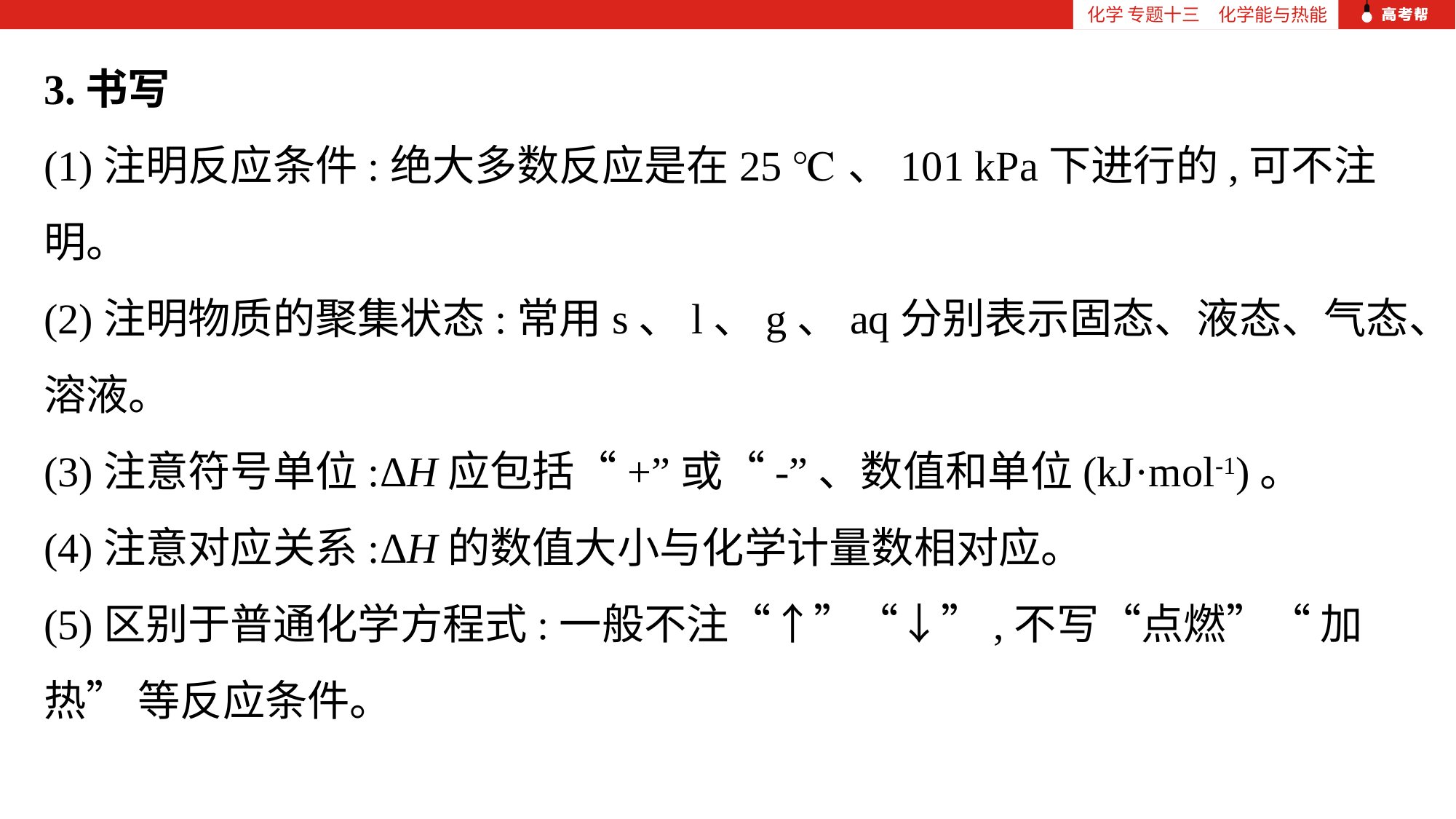

化学 专题十三　化学能与热能
3.书写
(1)注明反应条件:绝大多数反应是在25 ℃、101 kPa下进行的,可不注明。
(2)注明物质的聚集状态:常用s、l、g、aq分别表示固态、液态、气态、溶液。
(3)注意符号单位:ΔH应包括“+”或“-”、数值和单位(kJ·mol-1)。
(4)注意对应关系:ΔH的数值大小与化学计量数相对应。
(5)区别于普通化学方程式:一般不注“↑”“↓”,不写“点燃”“ 加热” 等反应条件。